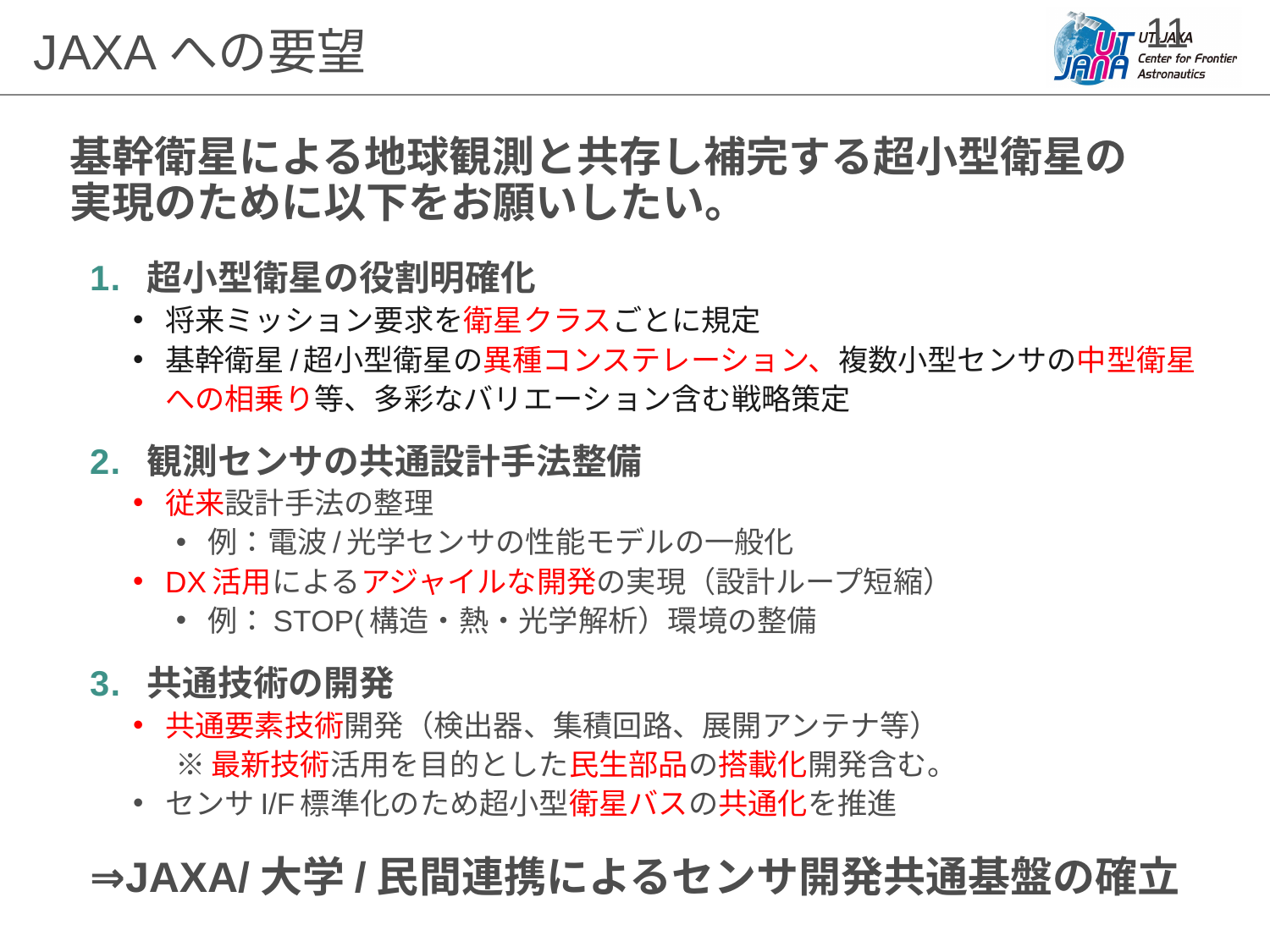

JAXAへの要望
# 基幹衛星による地球観測と共存し補完する超小型衛星の実現のために以下をお願いしたい。
超小型衛星の役割明確化
将来ミッション要求を衛星クラスごとに規定
基幹衛星/超小型衛星の異種コンステレーション、複数小型センサの中型衛星への相乗り等、多彩なバリエーション含む戦略策定
観測センサの共通設計手法整備
従来設計手法の整理
例：電波/光学センサの性能モデルの一般化
DX活用によるアジャイルな開発の実現（設計ループ短縮）
例：STOP(構造・熱・光学解析）環境の整備
共通技術の開発
共通要素技術開発（検出器、集積回路、展開アンテナ等）
※最新技術活用を目的とした民生部品の搭載化開発含む。
センサI/F標準化のため超小型衛星バスの共通化を推進

⇒JAXA/大学/民間連携によるセンサ開発共通基盤の確立